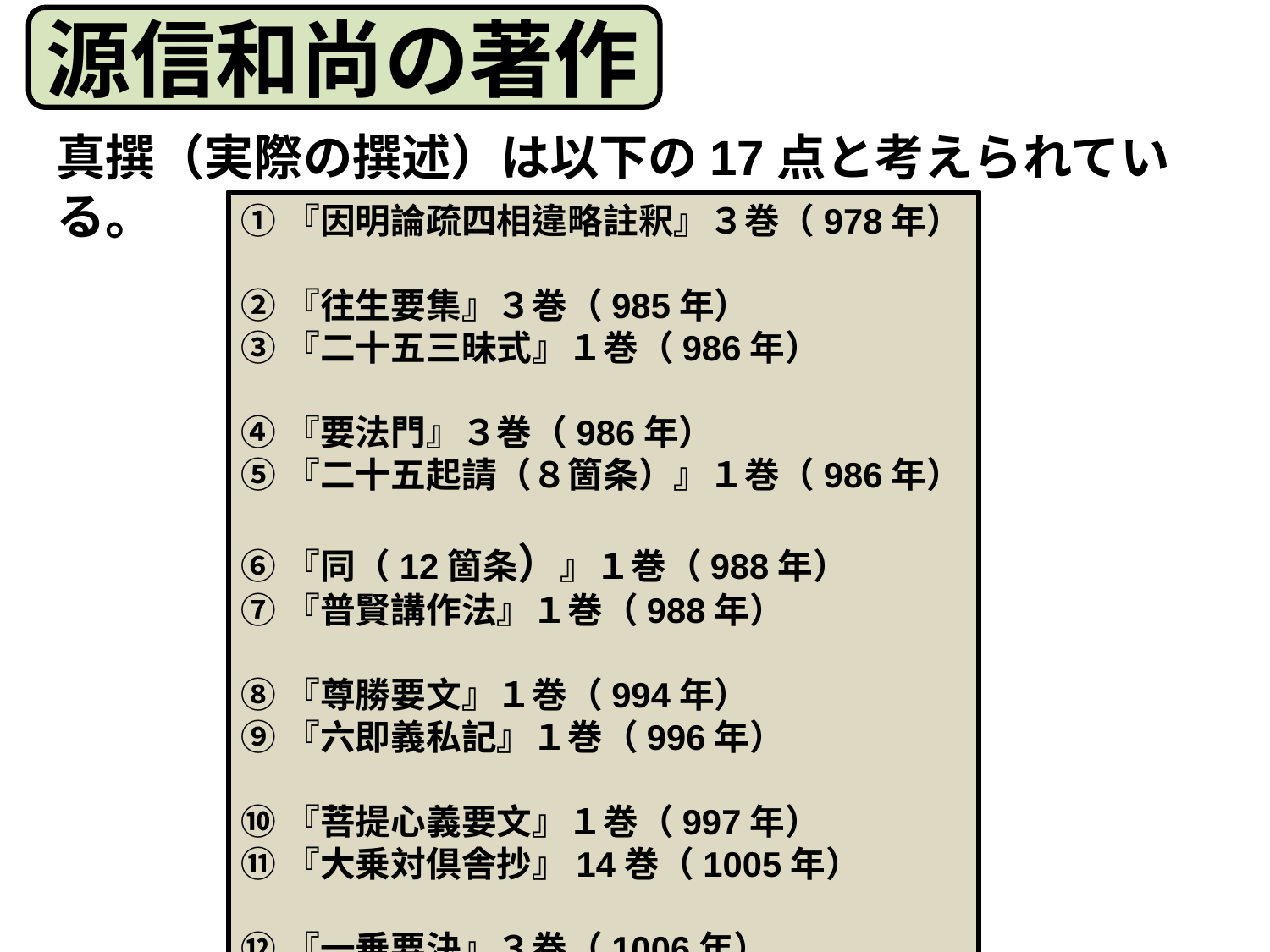

源信和尚の著作
真撰（実際の撰述）は以下の17点と考えられている。
①『因明論疏四相違略註釈』３巻（978年）
②『往生要集』３巻（985年）
③『二十五三昧式』１巻（986年）
④『要法門』３巻（986年）
⑤『二十五起請（８箇条）』１巻（986年）
⑥『同（12箇条）』１巻（988年）
⑦『普賢講作法』１巻（988年）
⑧『尊勝要文』１巻（994年）
⑨『六即義私記』１巻（996年）
⑩『菩提心義要文』１巻（997年）
⑪『大乗対倶舎抄』14巻（1005年）
⑫『一乗要決』３巻（1006年）
⑬『霊山院釈迦堂毎日作法』１巻（1007年）
⑭『白骨観』１巻（1011年）
⑮『願文』１巻（1013年）
⑯『倶舎論頌疏正文』１巻（1013年）
⑰『阿弥陀経略記』１巻（1014年）